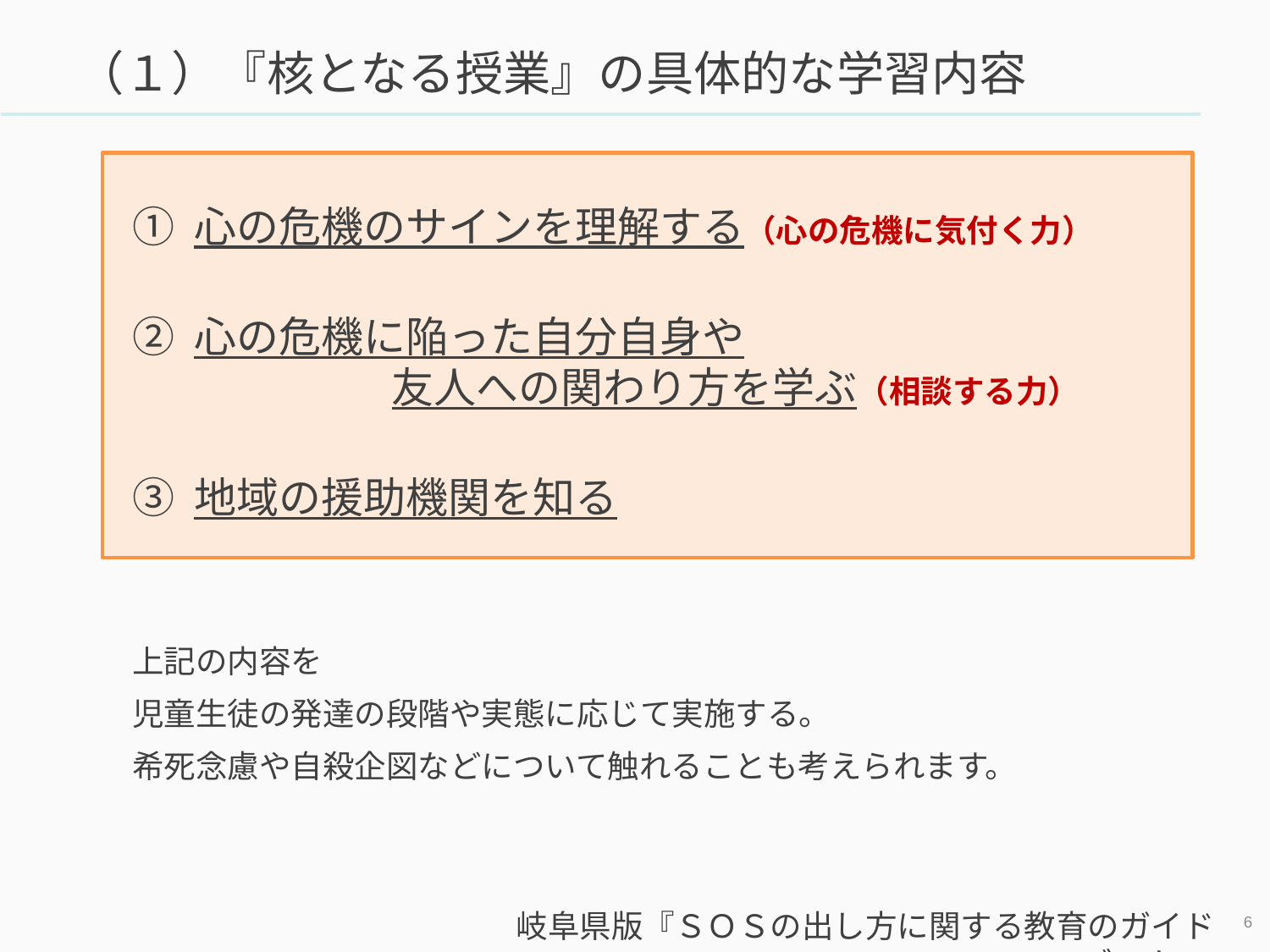

# （１）『核となる授業』の具体的な学習内容
① 心の危機のサインを理解する（心の危機に気付く力）
② 心の危機に陥った自分自身や
友人への関わり方を学ぶ（相談する力）
③ 地域の援助機関を知る

上記の内容を
児童生徒の発達の段階や実態に応じて実施する。
希死念慮や自殺企図などについて触れることも考えられます。

6
岐阜県版『ＳＯＳの出し方に関する教育のガイドブック』